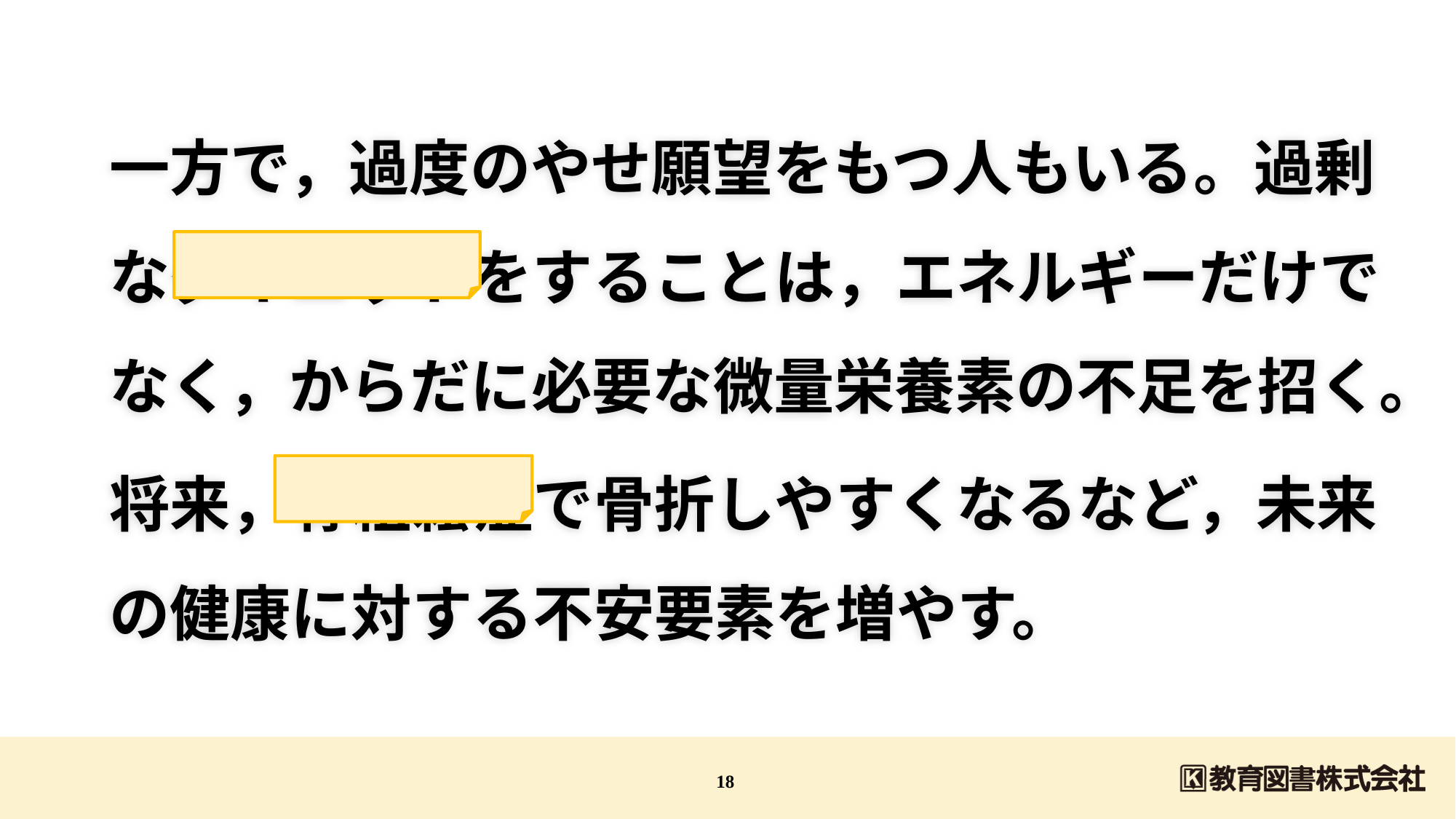

一方で，過度のやせ願望をもつ人もいる。過剰なダイエットをすることは，エネルギーだけでなく，からだに必要な微量栄養素の不足を招く。
将来，骨粗鬆症で骨折しやすくなるなど，未来の健康に対する不安要素を増やす。

18